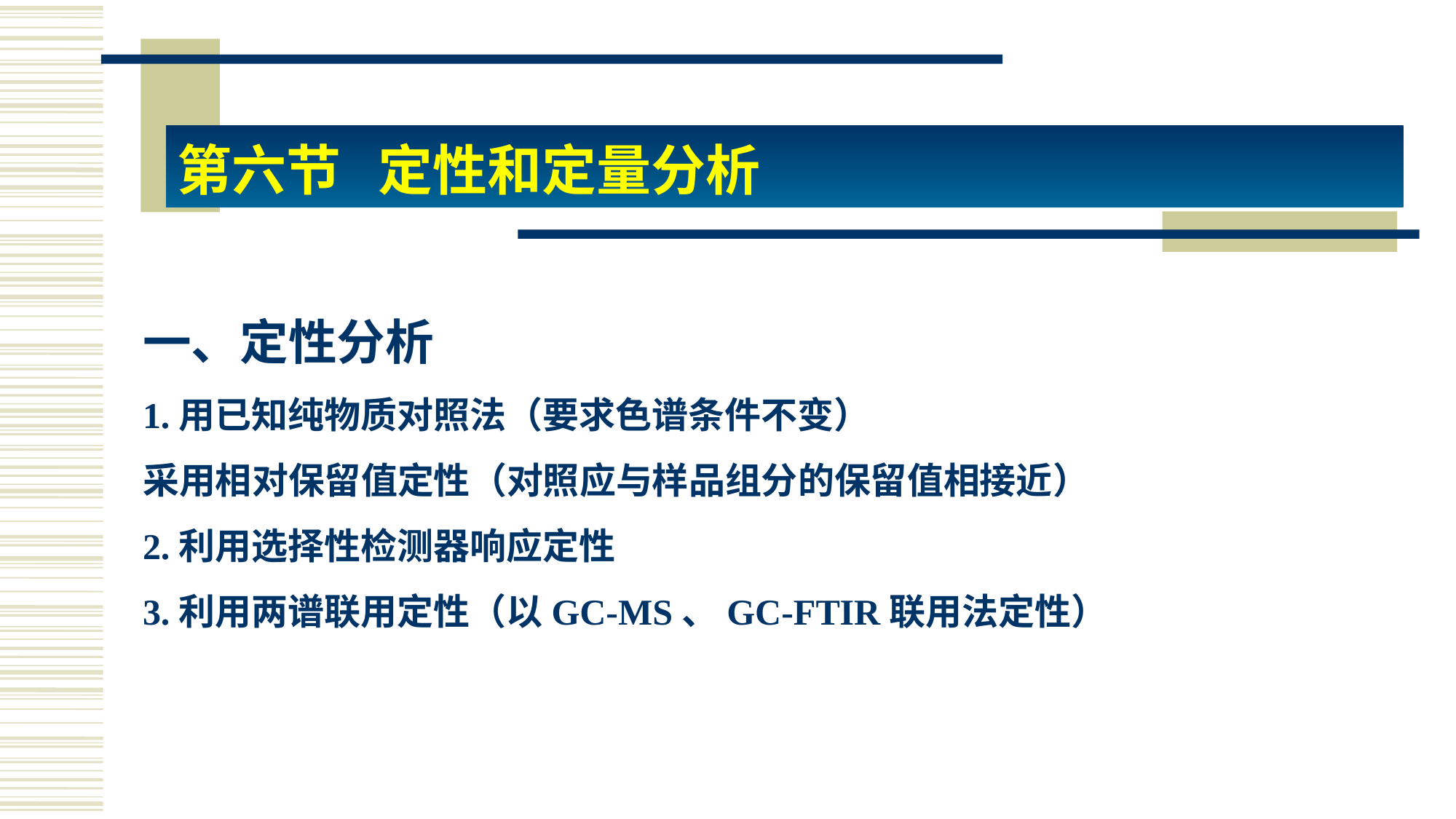

第六节   定性和定量分析
# 一、定性分析
1.用已知纯物质对照法（要求色谱条件不变）
采用相对保留值定性（对照应与样品组分的保留值相接近）
2.利用选择性检测器响应定性
3.利用两谱联用定性（以GC-MS、GC-FTIR联用法定性）